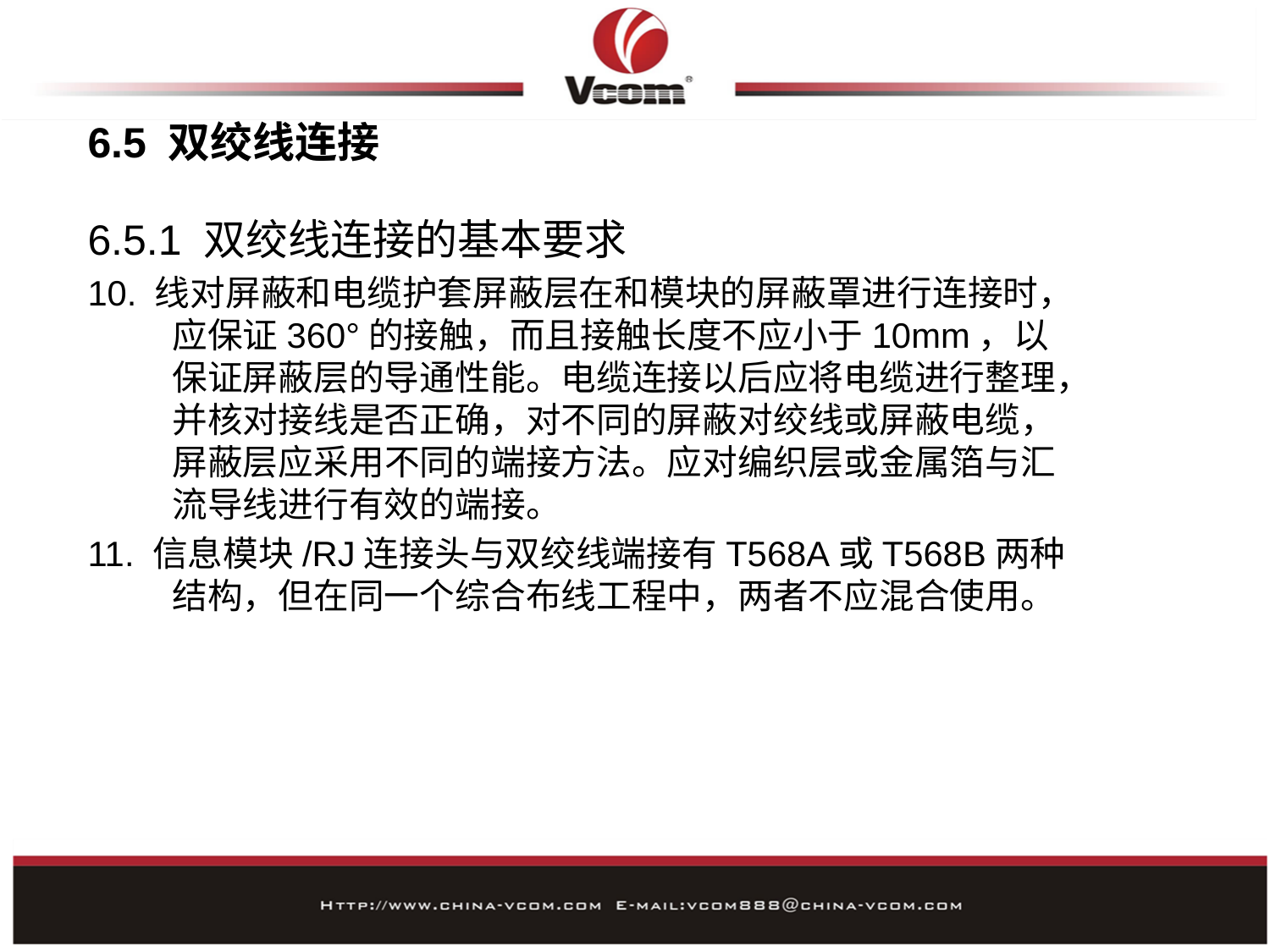

# 6.5 双绞线连接
6.5.1 双绞线连接的基本要求
10. 线对屏蔽和电缆护套屏蔽层在和模块的屏蔽罩进行连接时，应保证360°的接触，而且接触长度不应小于10mm，以保证屏蔽层的导通性能。电缆连接以后应将电缆进行整理，并核对接线是否正确，对不同的屏蔽对绞线或屏蔽电缆，屏蔽层应采用不同的端接方法。应对编织层或金属箔与汇流导线进行有效的端接。
11. 信息模块/RJ连接头与双绞线端接有T568A或T568B两种结构，但在同一个综合布线工程中，两者不应混合使用。